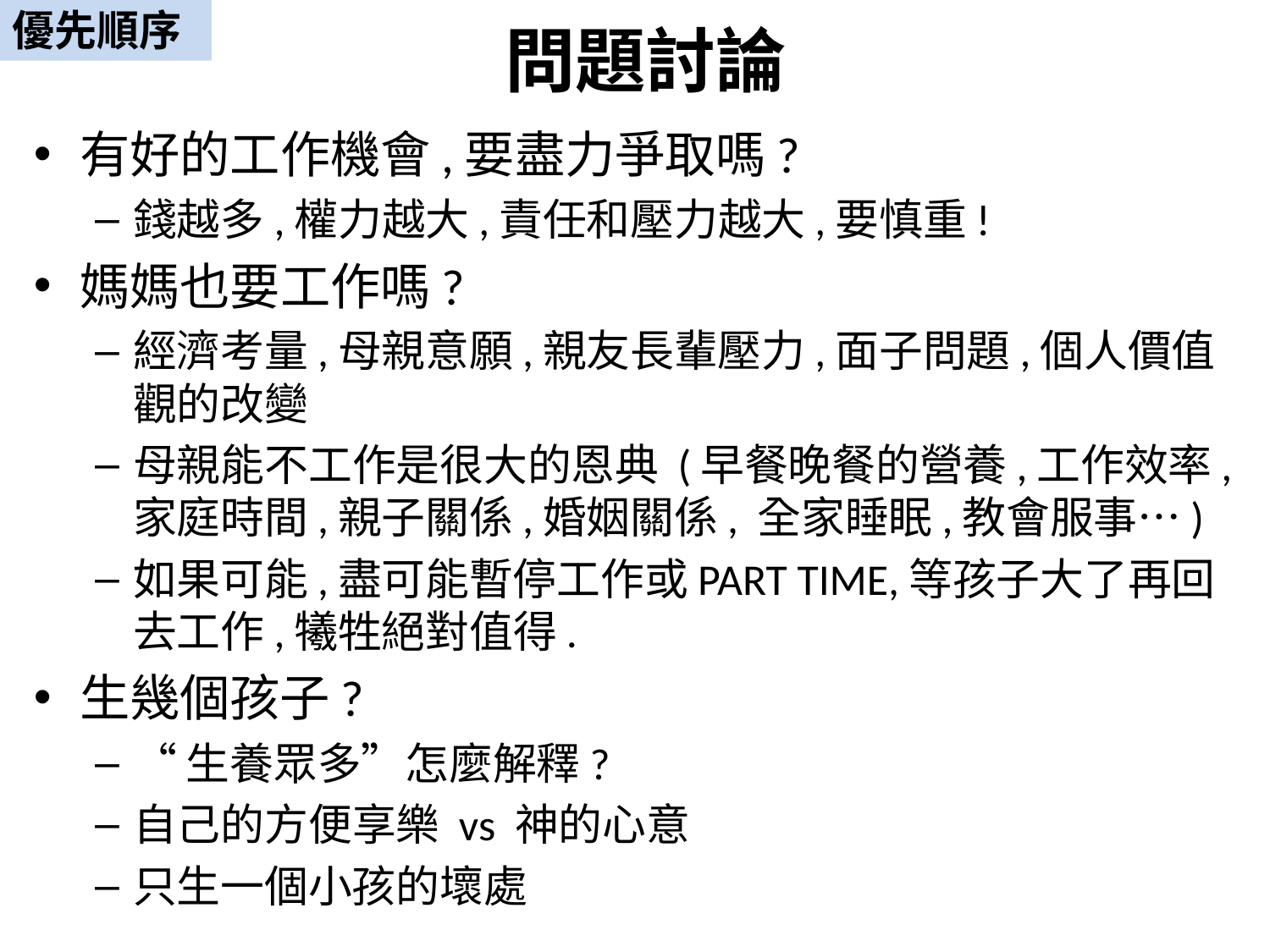

問題討論
優先順序
有好的工作機會,要盡力爭取嗎?
錢越多,權力越大,責任和壓力越大,要慎重!
媽媽也要工作嗎?
經濟考量,母親意願,親友長輩壓力,面子問題,個人價值觀的改變
母親能不工作是很大的恩典 (早餐晚餐的營養,工作效率,家庭時間,親子關係,婚姻關係, 全家睡眠,教會服事…)
如果可能,盡可能暫停工作或PART TIME,等孩子大了再回去工作,犧牲絕對值得.
生幾個孩子?
“生養眾多”怎麼解釋?
自己的方便享樂 vs 神的心意
只生一個小孩的壞處